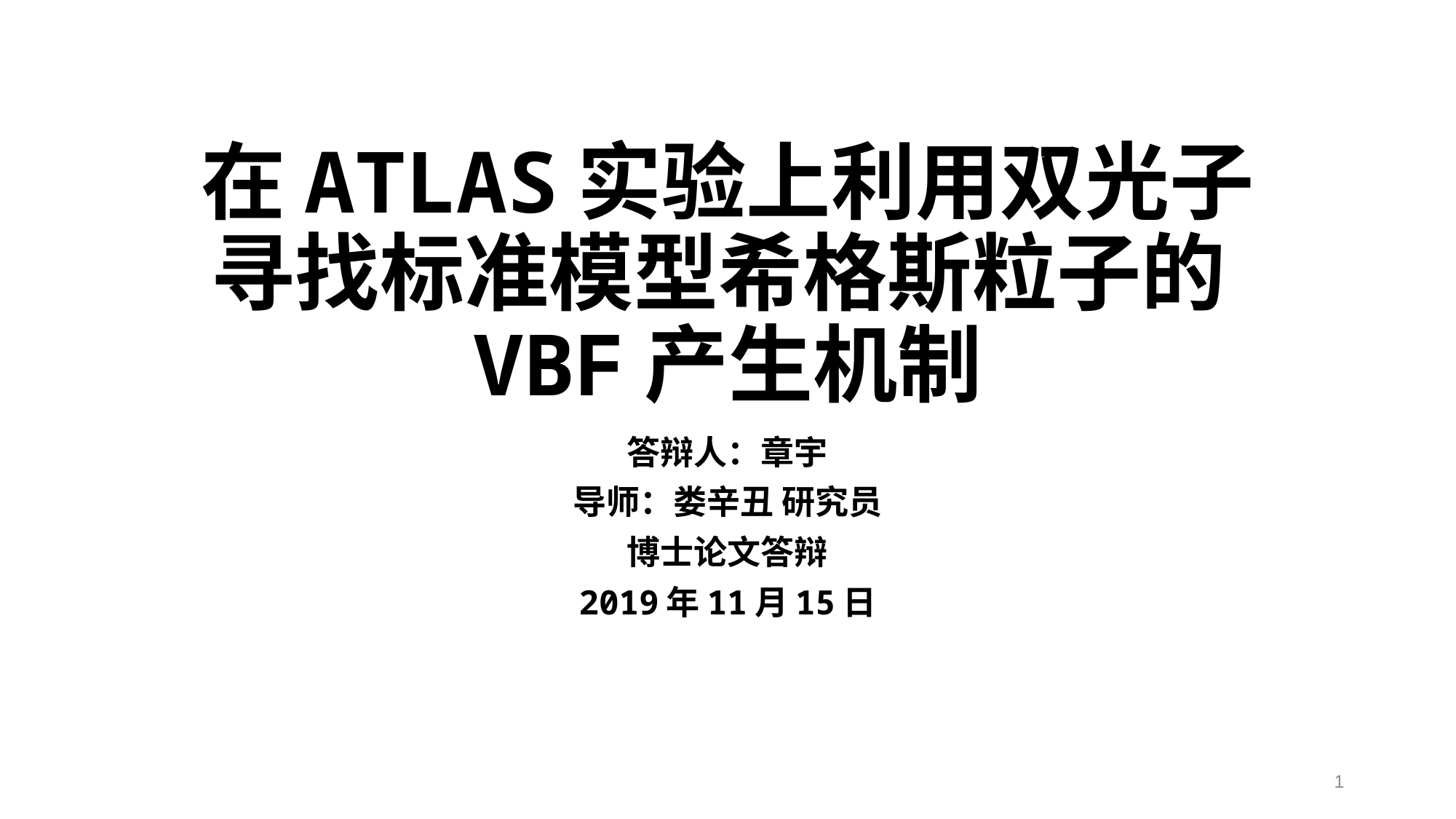

# 在ATLAS实验上利用双光子寻找标准模型希格斯粒子的VBF产生机制
答辩人：章宇
导师：娄辛丑 研究员
博士论文答辩
2019年11月15日
1